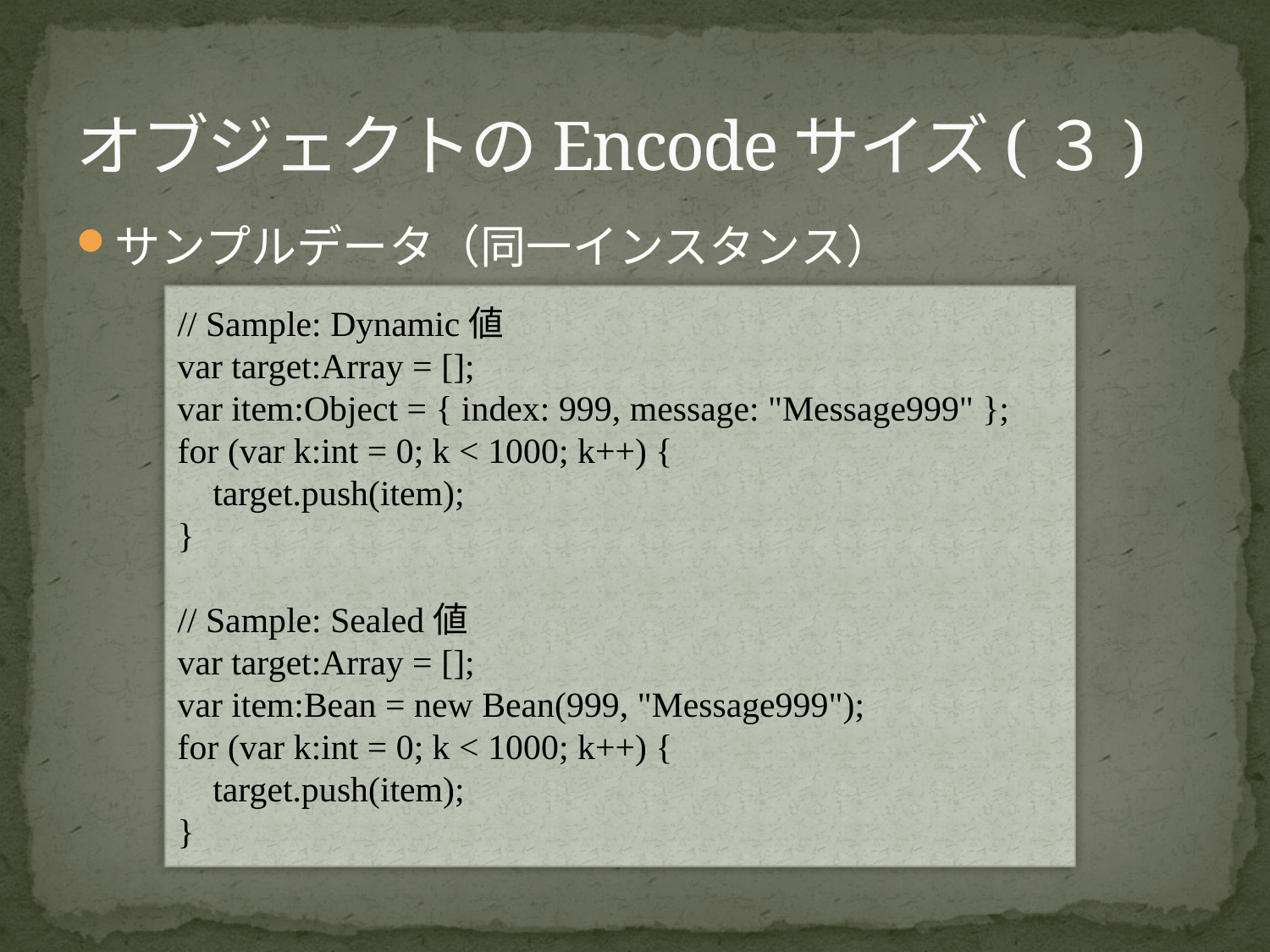

# オブジェクトのEncodeサイズ(３)
サンプルデータ（同一インスタンス）

// Sample: Dynamic値
var target:Array = [];
var item:Object = { index: 999, message: "Message999" };
for (var k:int = 0; k < 1000; k++) {
    target.push(item);
}

// Sample: Sealed値
var target:Array = [];
var item:Bean = new Bean(999, "Message999");
for (var k:int = 0; k < 1000; k++) {
    target.push(item);
}